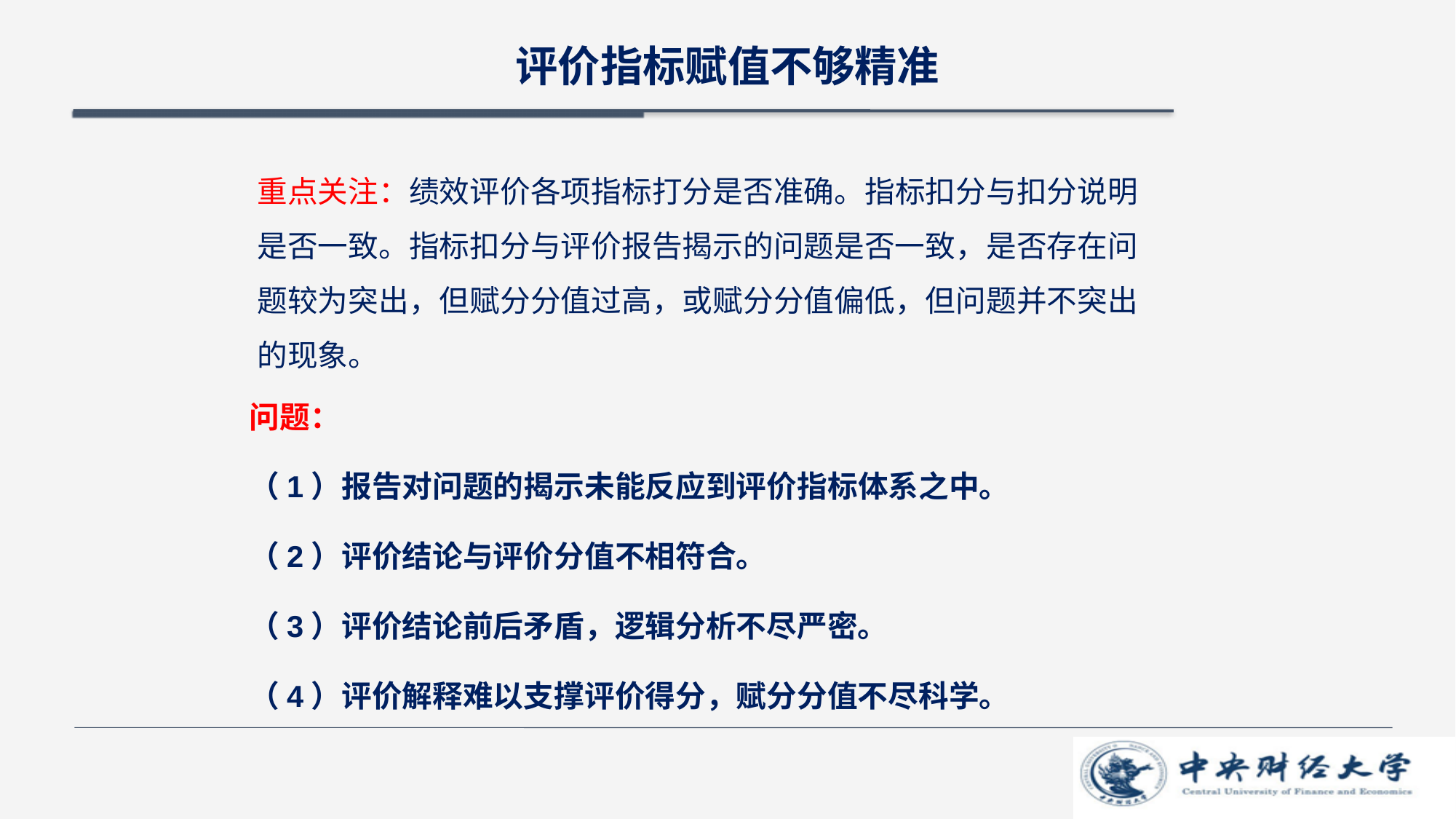

# 评价指标赋值不够精准
重点关注：绩效评价各项指标打分是否准确。指标扣分与扣分说明是否一致。指标扣分与评价报告揭示的问题是否一致，是否存在问题较为突出，但赋分分值过高，或赋分分值偏低，但问题并不突出的现象。

问题：
（1）报告对问题的揭示未能反应到评价指标体系之中。
（2）评价结论与评价分值不相符合。
（3）评价结论前后矛盾，逻辑分析不尽严密。
（4）评价解释难以支撑评价得分，赋分分值不尽科学。